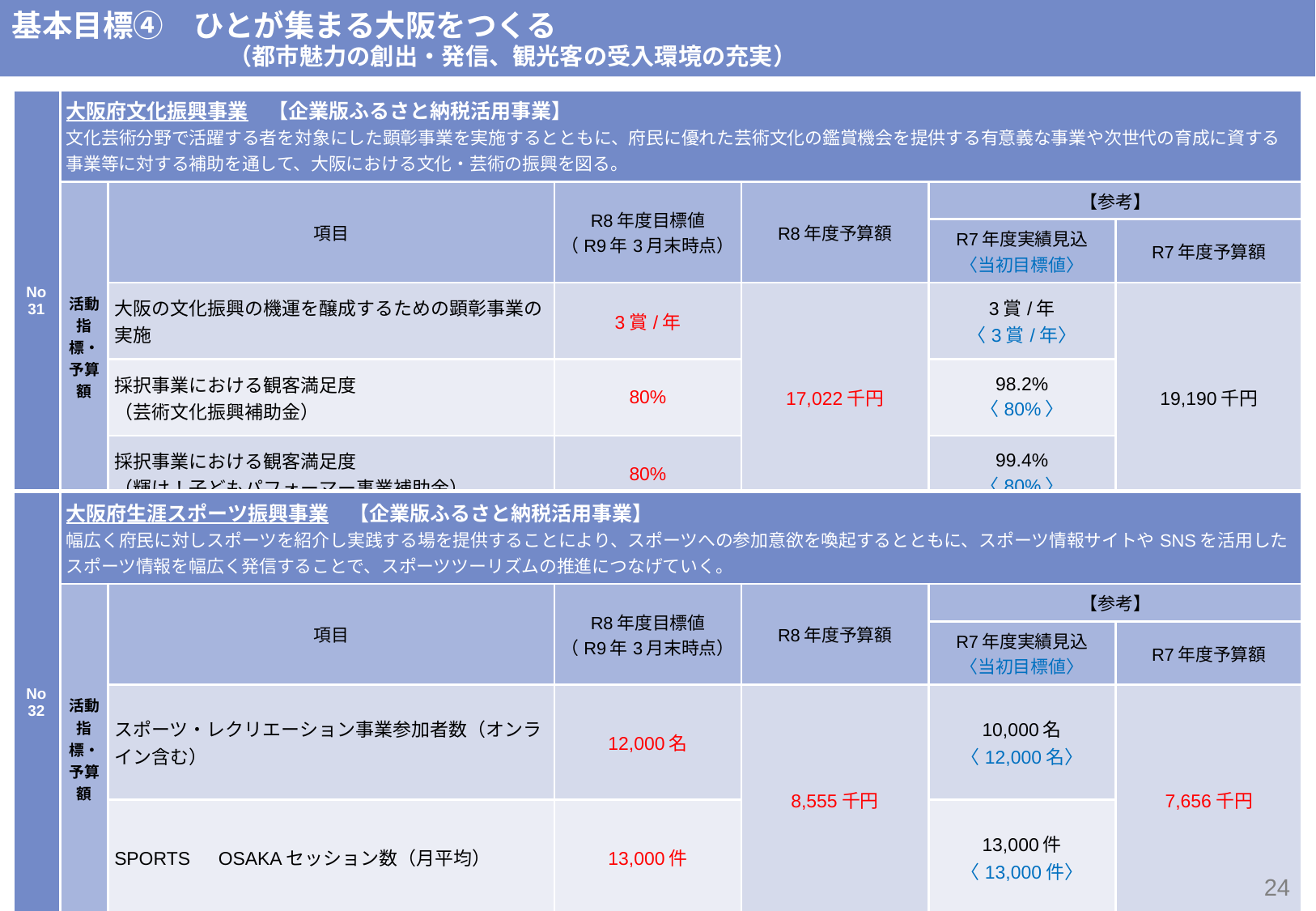

基本目標④　ひとが集まる大阪をつくる
　　　　　　　　     （都市魅力の創出・発信、観光客の受入環境の充実）
| No 31 | 大阪府文化振興事業　【企業版ふるさと納税活用事業】 文化芸術分野で活躍する者を対象にした顕彰事業を実施するとともに、府民に優れた芸術文化の鑑賞機会を提供する有意義な事業や次世代の育成に資する事業等に対する補助を通して、大阪における文化・芸術の振興を図る。 |  |  |  |  |  |
| --- | --- | --- | --- | --- | --- | --- |
|  | 活動指標・予算額 | 項目 | R8年度目標値 （R9年3月末時点） | R8年度予算額 | 【参考】 |  |
|  |  |  |  |  | R7年度実績見込 〈当初目標値〉 | R7年度予算額 |
|  |  | 大阪の文化振興の機運を醸成するための顕彰事業の実施 | 3賞/年 | 17,022千円 | 3賞/年 〈3賞/年〉 | 19,190千円 |
|  |  | 採択事業における観客満足度 （芸術文化振興補助金） | 80% |  | 98.2% 〈80%〉 |  |
|  |  | 採択事業における観客満足度 （輝け！子どもパフォーマー事業補助金） | 80% |  | 99.4% 〈80%〉 |  |
府民文化部
府民文化部
| No 32 | 大阪府生涯スポーツ振興事業　【企業版ふるさと納税活用事業】 幅広く府民に対しスポーツを紹介し実践する場を提供することにより、スポーツへの参加意欲を喚起するとともに、スポーツ情報サイトやSNSを活用したスポーツ情報を幅広く発信することで、スポーツツーリズムの推進につなげていく。 |  |  |  |  |  |
| --- | --- | --- | --- | --- | --- | --- |
|  | 活動指標・予算額 | 項目 | R8年度目標値 （R9年3月末時点） | R8年度予算額 | 【参考】 |  |
|  |  |  |  |  | R7年度実績見込 〈当初目標値〉 | R7年度予算額 |
|  |  | スポーツ・レクリエーション事業参加者数（オンライン含む） | 12,000名 | 8,555千円 | 10,000名 〈12,000名〉 | 7,656千円 |
|  |  | SPORTS　OSAKAセッション数（月平均） | 13,000件 |  | 13,000件 〈13,000件〉 |  |
24